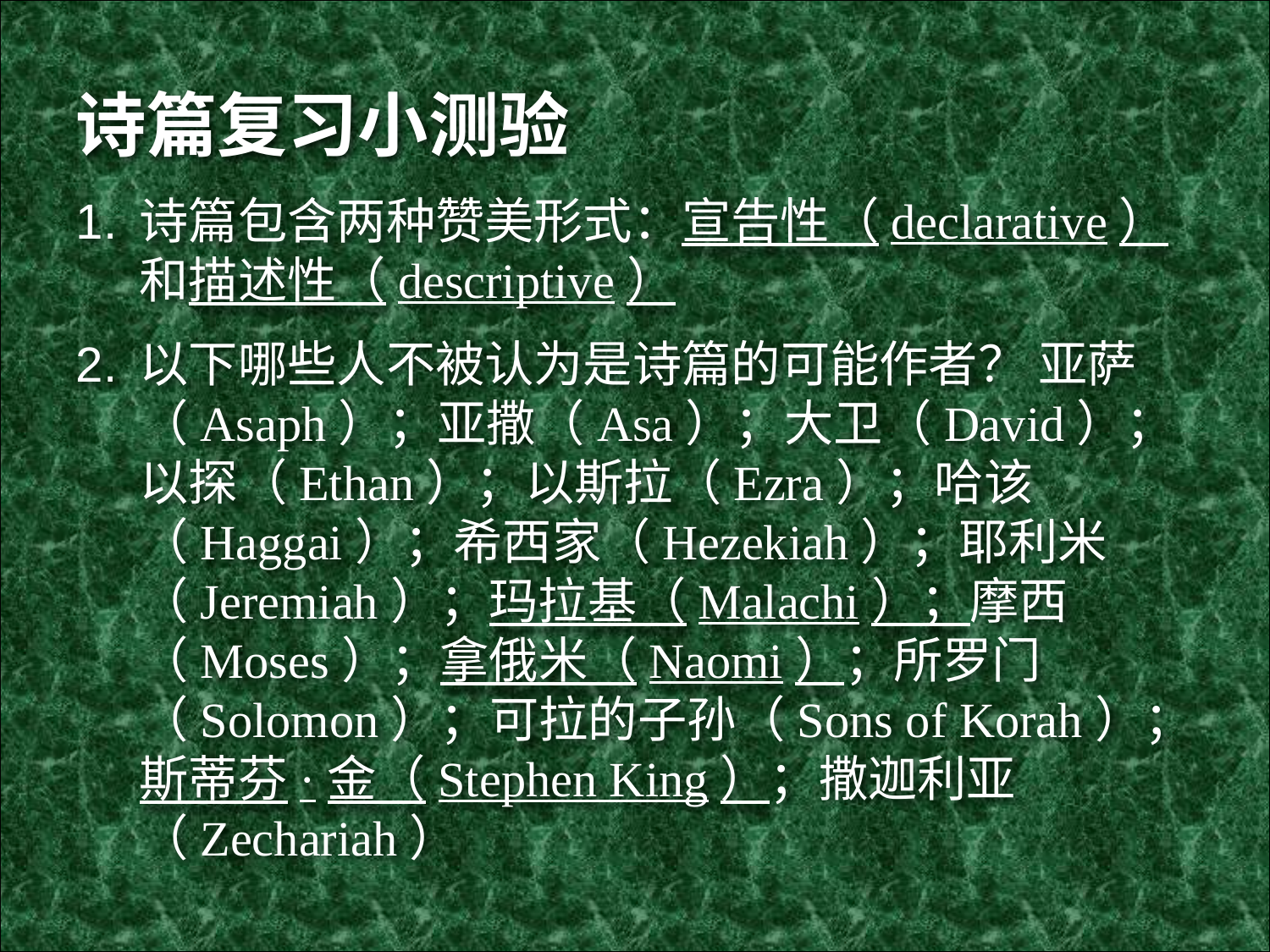

诗篇复习小测验
诗篇包含两种赞美形式：宣告性（declarative）和描述性（descriptive）
以下哪些人不被认为是诗篇的可能作者？ 亚萨（Asaph）；亚撒（Asa）；大卫（David）；以探（Ethan）；以斯拉（Ezra）；哈该（Haggai）；希西家（Hezekiah）；耶利米（Jeremiah）；玛拉基（Malachi）；摩西（Moses）；拿俄米（Naomi）；所罗门（Solomon）；可拉的子孙（Sons of Korah）；斯蒂芬·金（Stephen King）；撒迦利亚（Zechariah）